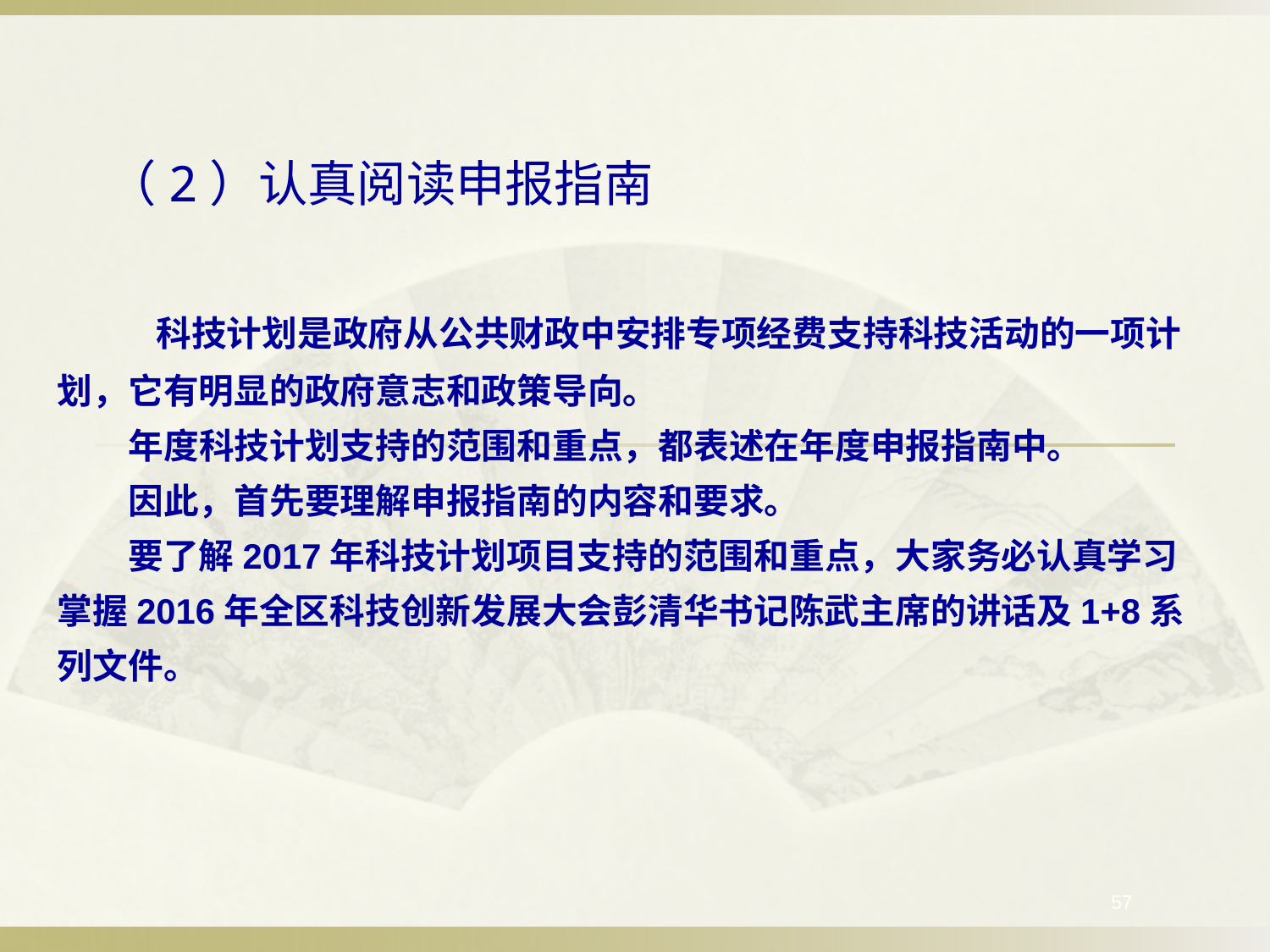

（2）认真阅读申报指南

　　科技计划是政府从公共财政中安排专项经费支持科技活动的一项计划，它有明显的政府意志和政策导向。
　　年度科技计划支持的范围和重点，都表述在年度申报指南中。
　　因此，首先要理解申报指南的内容和要求。
　　要了解2017年科技计划项目支持的范围和重点，大家务必认真学习掌握2016年全区科技创新发展大会彭清华书记陈武主席的讲话及1+8系列文件。
57